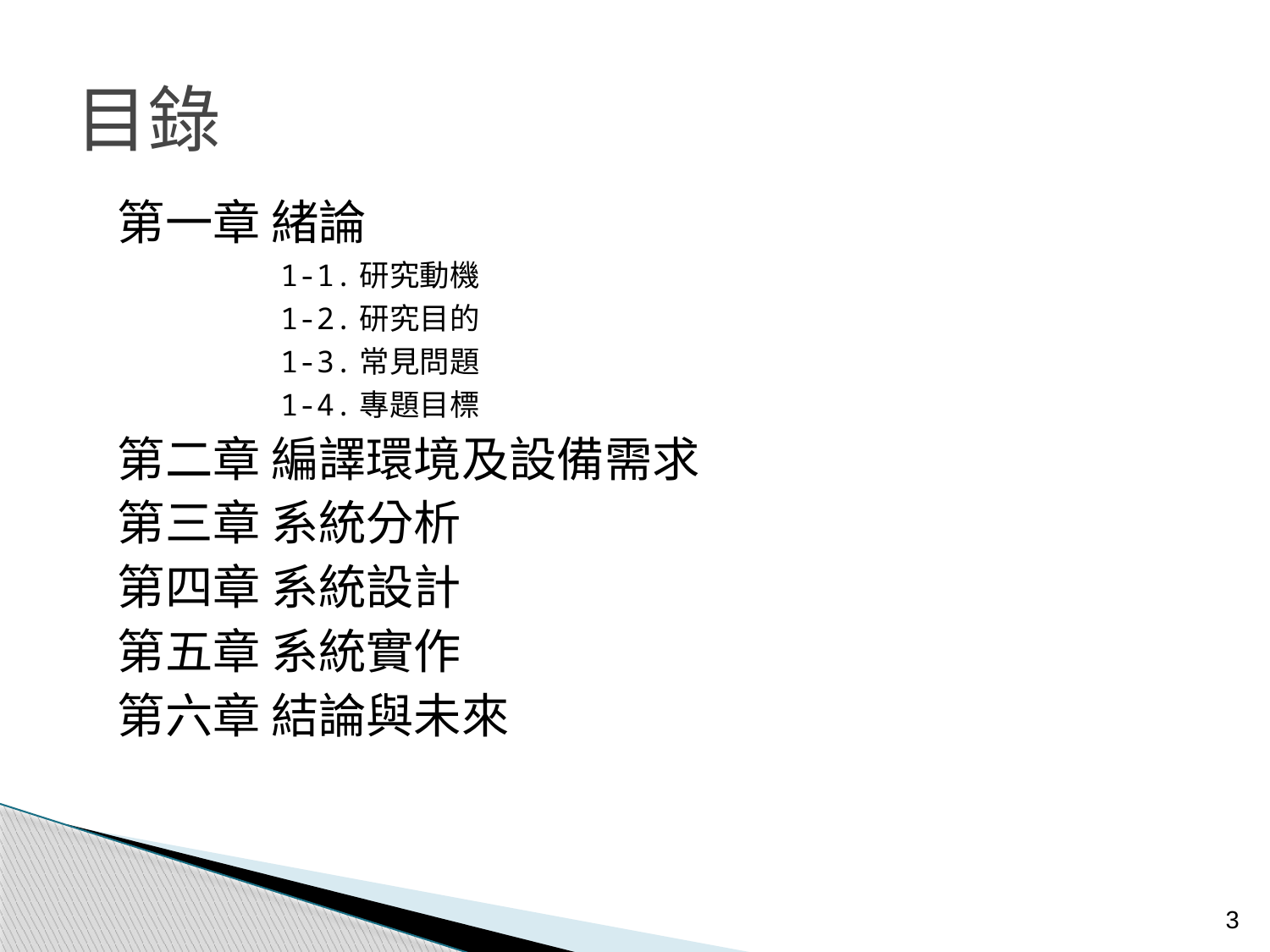

# 目錄
第一章 緒論
	  1-1.研究動機
	  1-2.研究目的
	  1-3.常見問題
	  1-4.專題目標
第二章 編譯環境及設備需求
第三章 系統分析
第四章 系統設計
第五章 系統實作
第六章 結論與未來
3